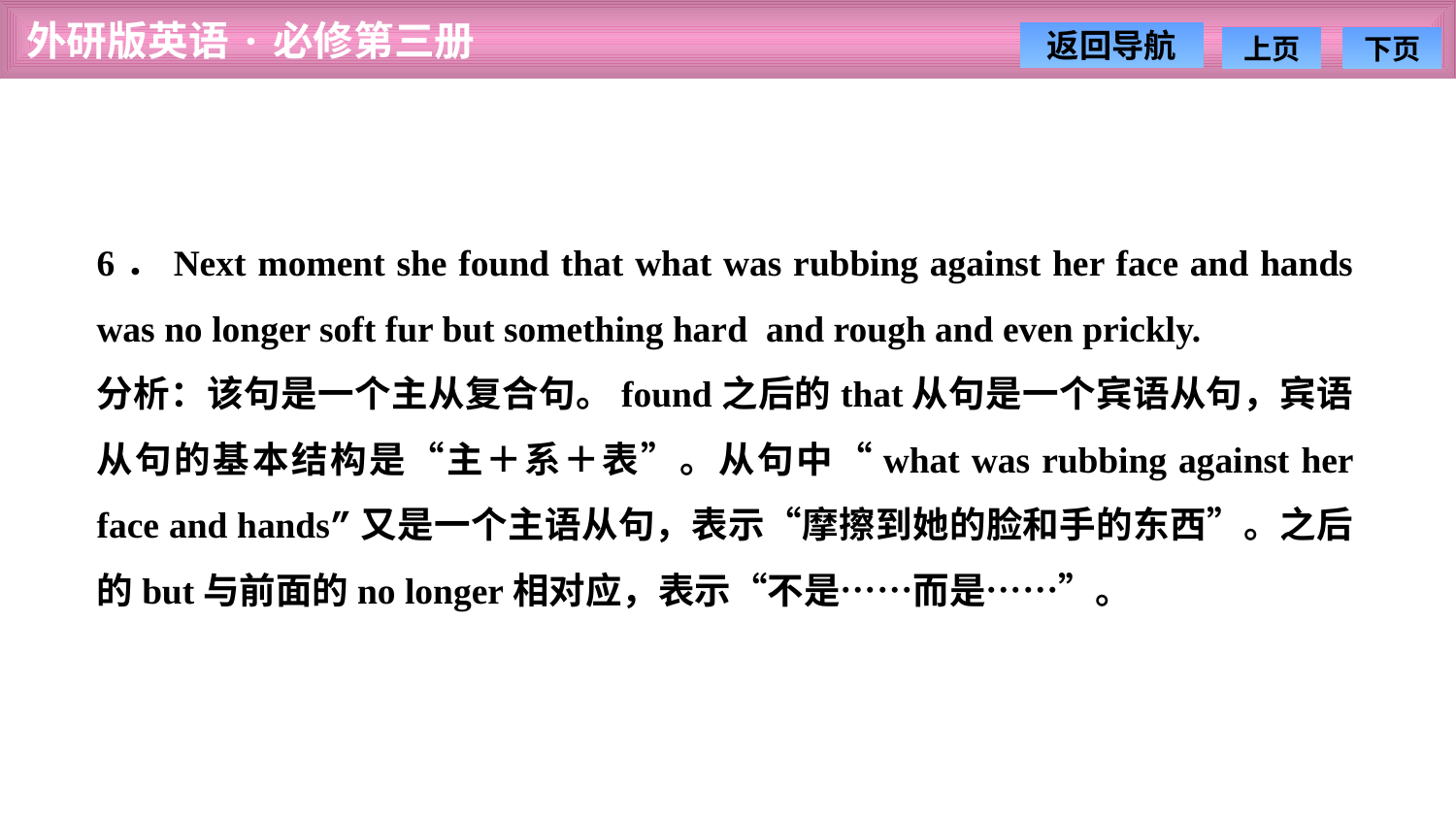

6．Next moment she found that what was rubbing against her face and hands was no longer soft fur but something hard  and rough and even prickly.
分析：该句是一个主从复合句。found之后的that从句是一个宾语从句，宾语从句的基本结构是“主＋系＋表”。从句中“what was rubbing against her face and hands”又是一个主语从句，表示“摩擦到她的脸和手的东西”。之后的but与前面的no longer相对应，表示“不是……而是……”。